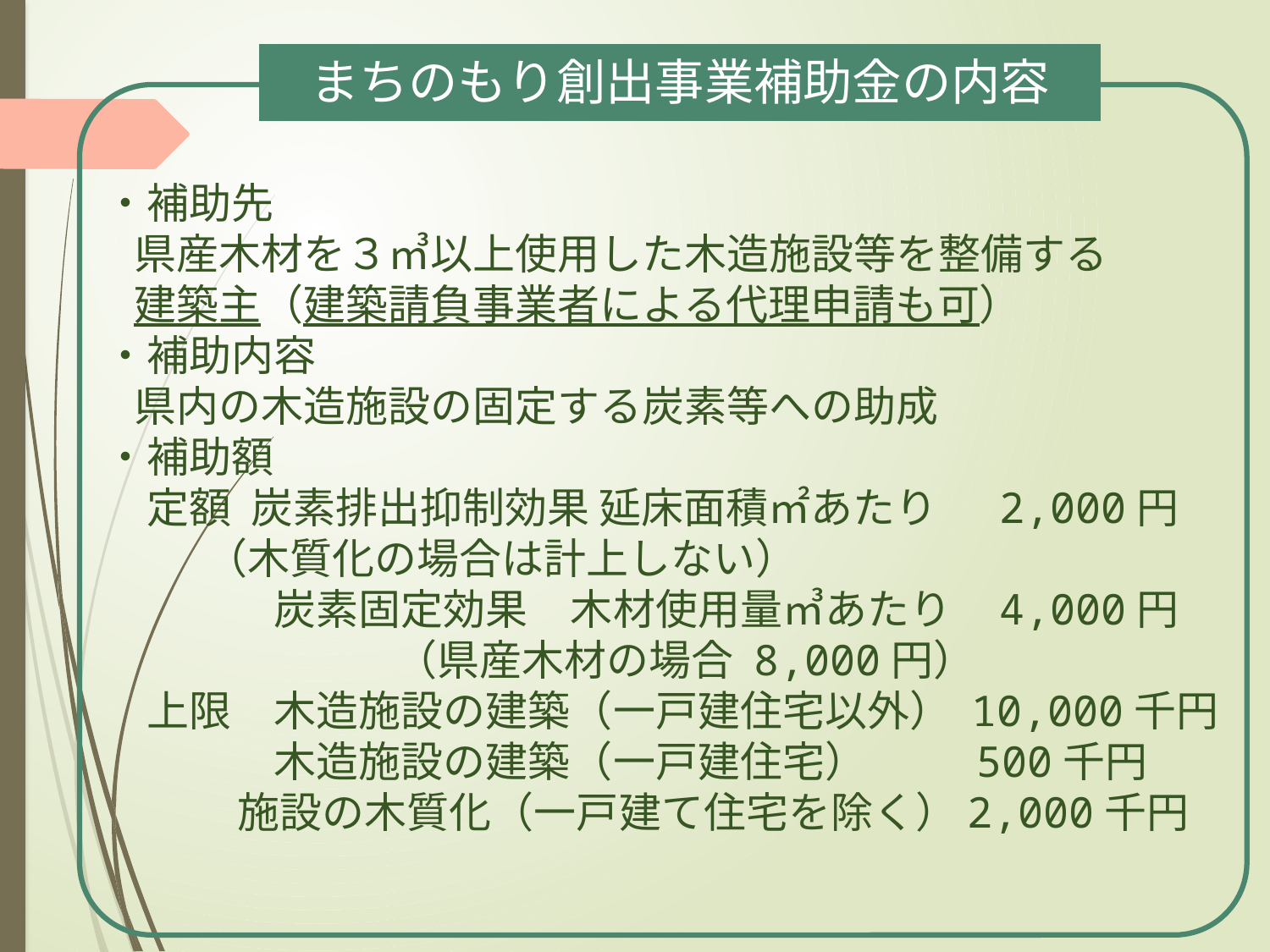

まちのもり創出事業補助金の内容

・補助先
  県産木材を３㎥以上使用した木造施設等を整備する
  建築主（建築請負事業者による代理申請も可）
・補助内容
  県内の木造施設の固定する炭素等への助成
・補助額
　定額  炭素排出抑制効果 延床面積㎡あたり　 2,000円
     　（木質化の場合は計上しない）
　　　　炭素固定効果　木材使用量㎥あたり    4,000円
    　                     （県産木材の場合 8,000円）
　上限　木造施設の建築（一戸建住宅以外） 10,000千円
　　　　木造施設の建築（一戸建住宅）　      500千円
   　　 施設の木質化（一戸建て住宅を除く）2,000千円